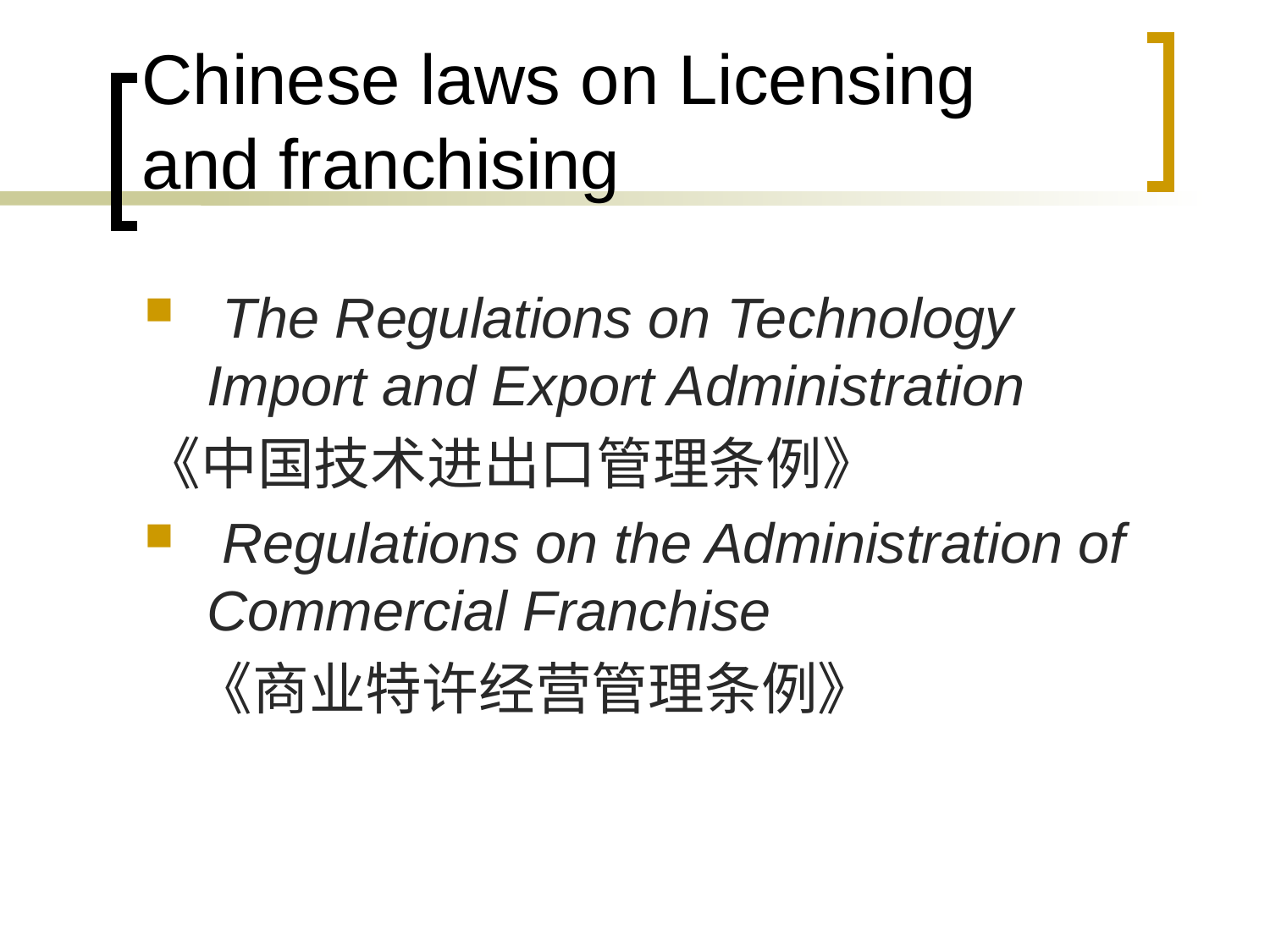

# Chinese laws on Licensing and franchising
 The Regulations on Technology Import and Export Administration
《中国技术进出口管理条例》
 Regulations on the Administration of Commercial Franchise
   《商业特许经营管理条例》